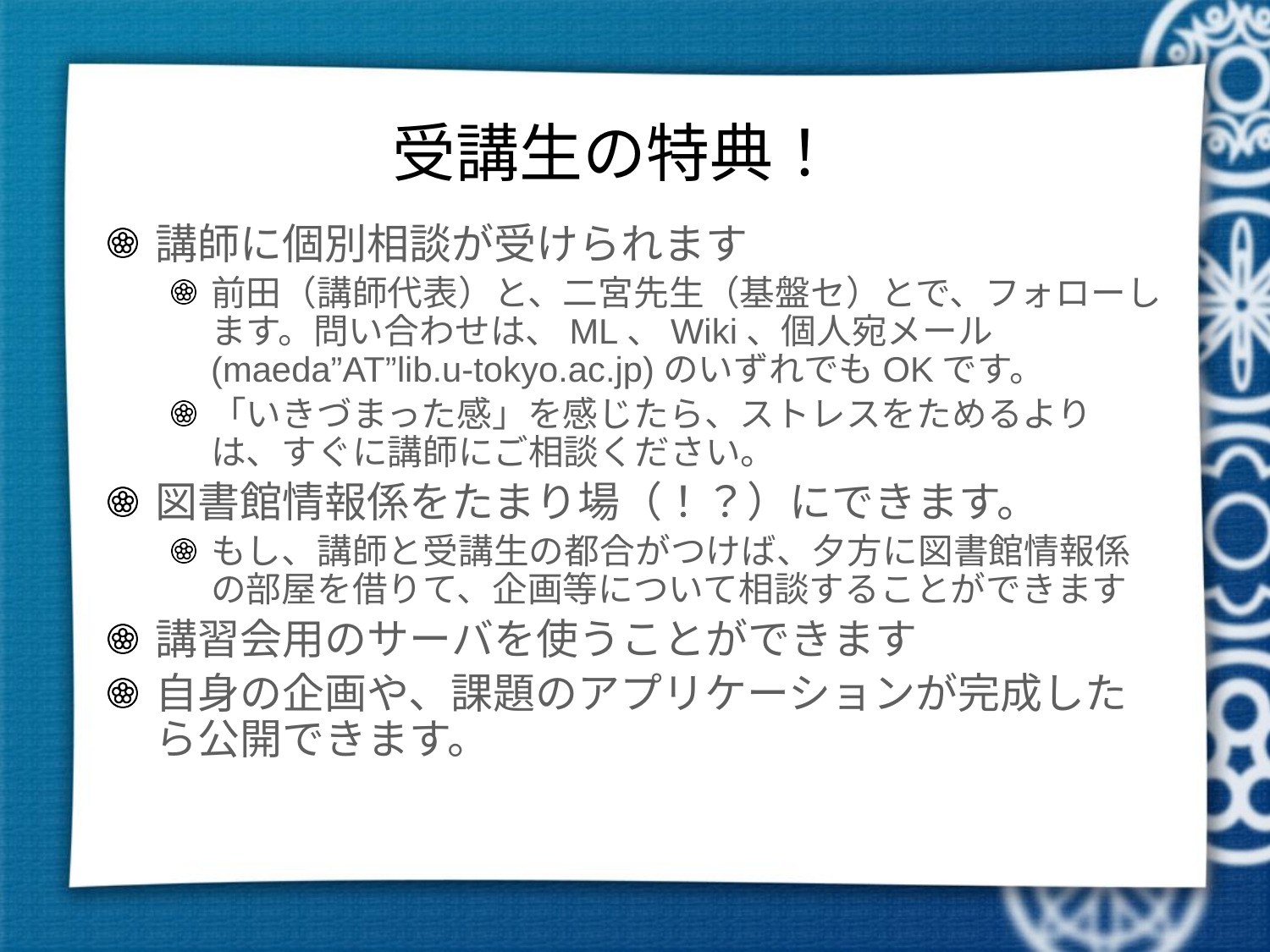

# 受講生の特典！
講師に個別相談が受けられます
前田（講師代表）と、二宮先生（基盤セ）とで、フォローします。問い合わせは、ML、Wiki、個人宛メール(maeda”AT”lib.u-tokyo.ac.jp)のいずれでもOKです。
「いきづまった感」を感じたら、ストレスをためるよりは、すぐに講師にご相談ください。
図書館情報係をたまり場（！？）にできます。
もし、講師と受講生の都合がつけば、夕方に図書館情報係の部屋を借りて、企画等について相談することができます
講習会用のサーバを使うことができます
自身の企画や、課題のアプリケーションが完成したら公開できます。